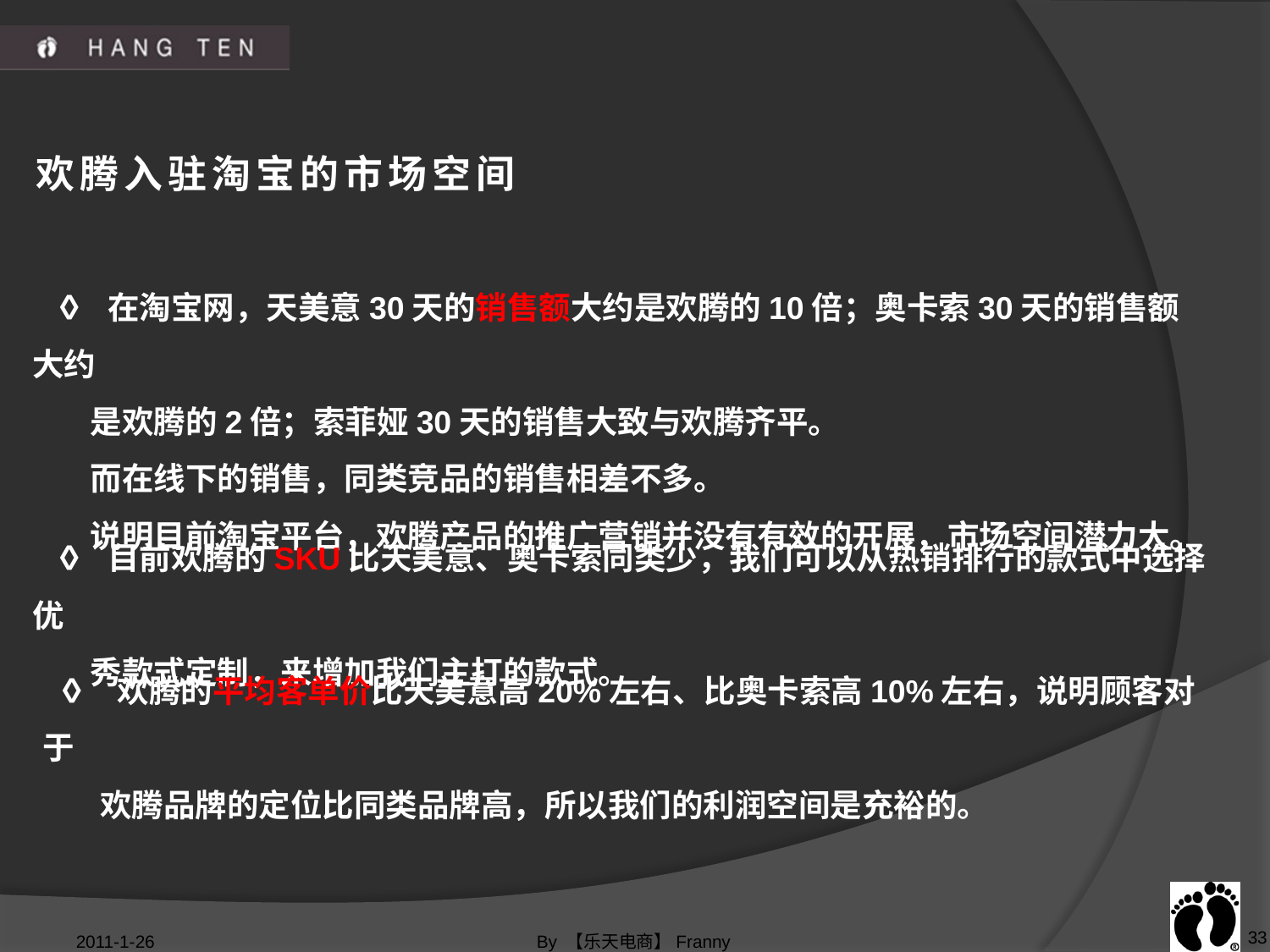

# 欢腾入驻淘宝的市场空间
   ◊  在淘宝网，天美意30天的销售额大约是欢腾的10倍；奥卡索30天的销售额大约
       是欢腾的2倍；索菲娅30天的销售大致与欢腾齐平。
       而在线下的销售，同类竞品的销售相差不多。
       说明目前淘宝平台，欢腾产品的推广营销并没有有效的开展，市场空间潜力大。
   ◊  目前欢腾的SKU比天美意、奥卡索同类少，我们可以从热销排行的款式中选择优
       秀款式定制，来增加我们主打的款式。
  ◊   欢腾的平均客单价比天美意高20%左右、比奥卡索高10%左右，说明顾客对于
       欢腾品牌的定位比同类品牌高，所以我们的利润空间是充裕的。
2011-1-26
By 【乐天电商】Franny
33